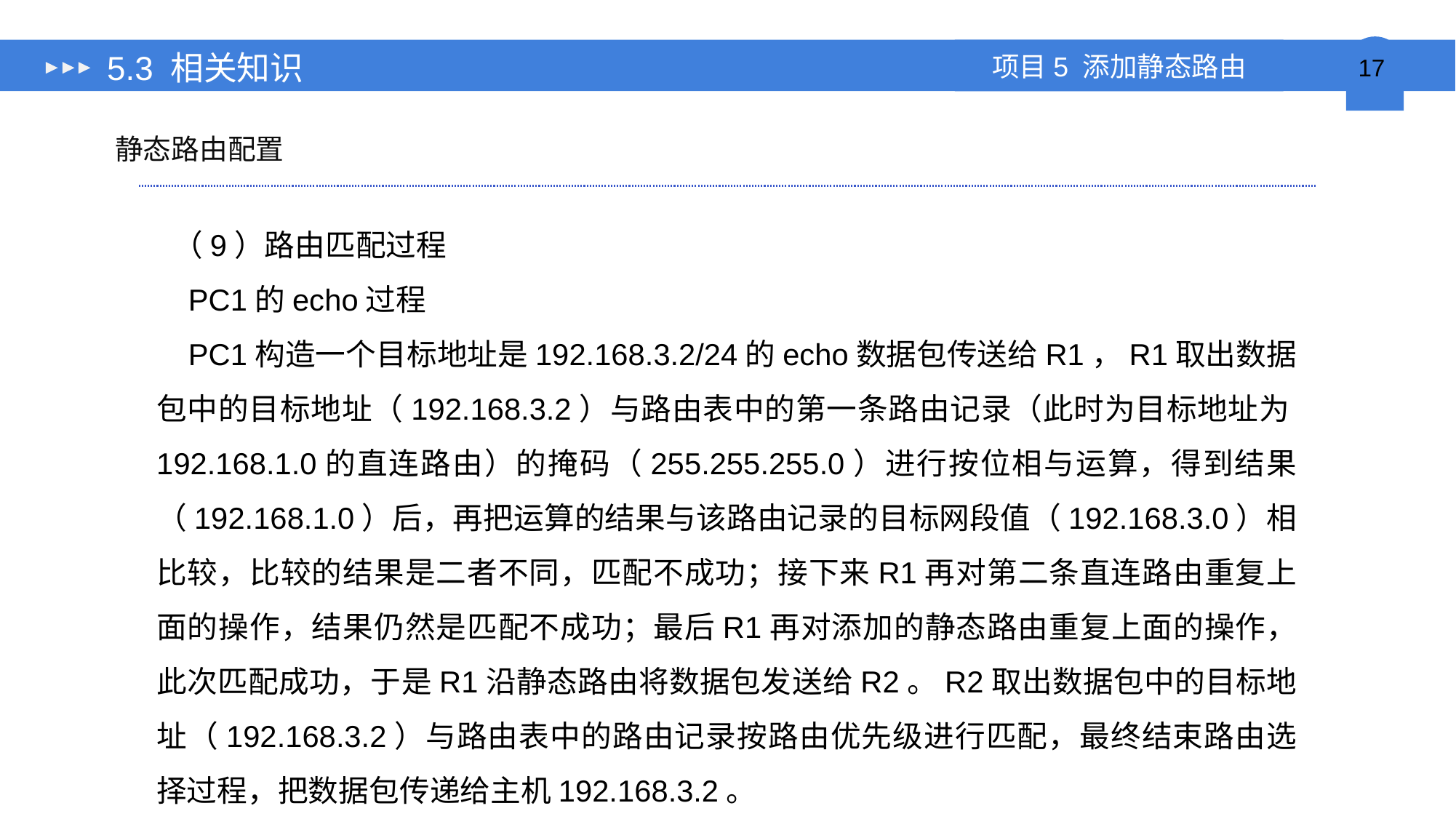

# 5.3 相关知识
静态路由配置

（9）路由匹配过程
PC1的echo过程
PC1构造一个目标地址是192.168.3.2/24的echo数据包传送给R1，R1取出数据包中的目标地址（192.168.3.2）与路由表中的第一条路由记录（此时为目标地址为192.168.1.0的直连路由）的掩码（255.255.255.0）进行按位相与运算，得到结果（192.168.1.0）后，再把运算的结果与该路由记录的目标网段值（192.168.3.0）相比较，比较的结果是二者不同，匹配不成功；接下来R1再对第二条直连路由重复上面的操作，结果仍然是匹配不成功；最后R1再对添加的静态路由重复上面的操作，此次匹配成功，于是R1沿静态路由将数据包发送给R2。R2取出数据包中的目标地址（192.168.3.2）与路由表中的路由记录按路由优先级进行匹配，最终结束路由选择过程，把数据包传递给主机192.168.3.2。